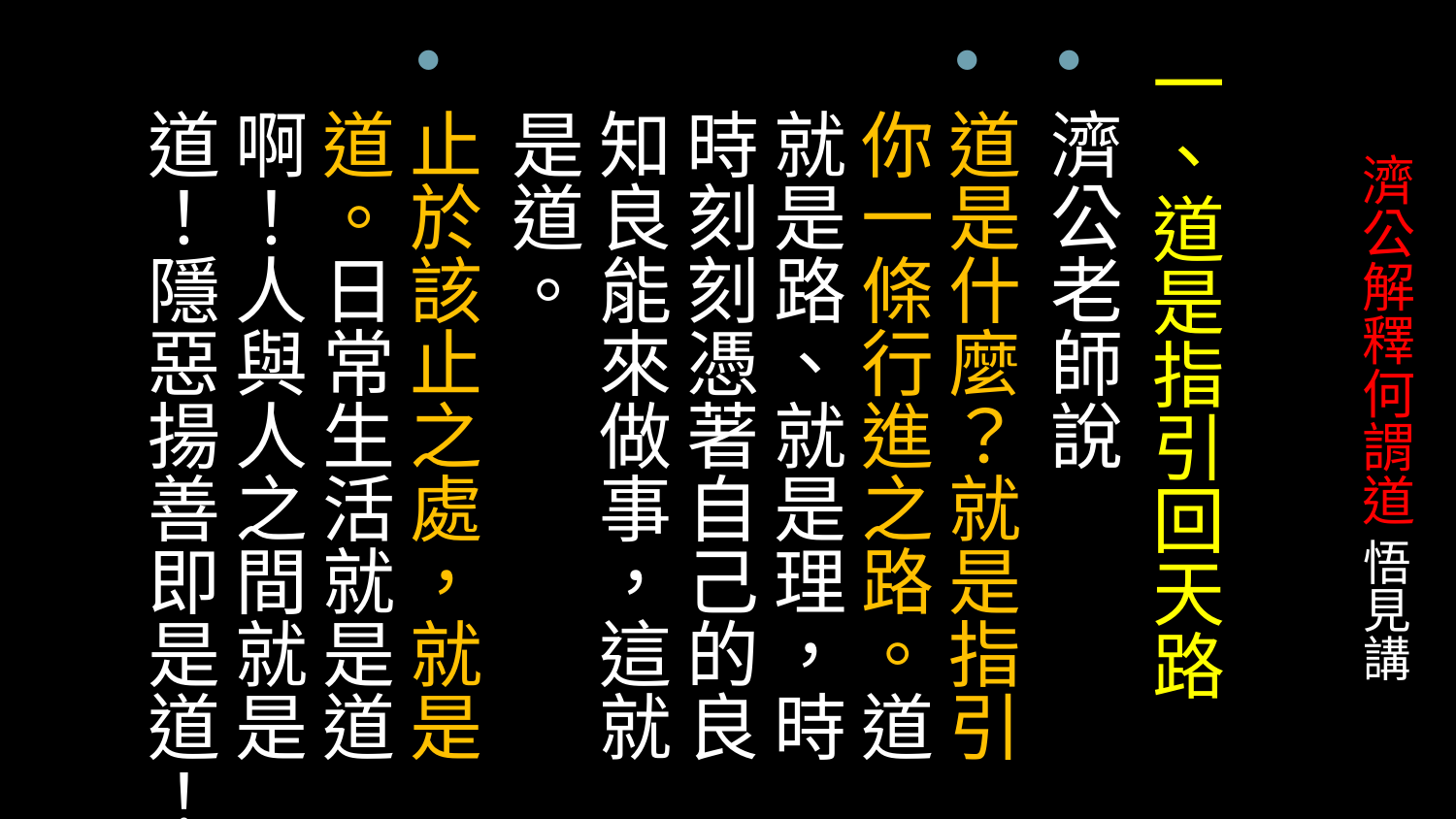

一、道是指引回天路
濟公老師說
道是什麼？就是指引你一條行進之路。道就是路、就是理，時時刻刻憑著自己的良知良能來做事，這就是道。
止於該止之處，就是道。日常生活就是道啊！人與人之間就是道！隱惡揚善即是道！

# 濟公解釋何謂道 悟見講